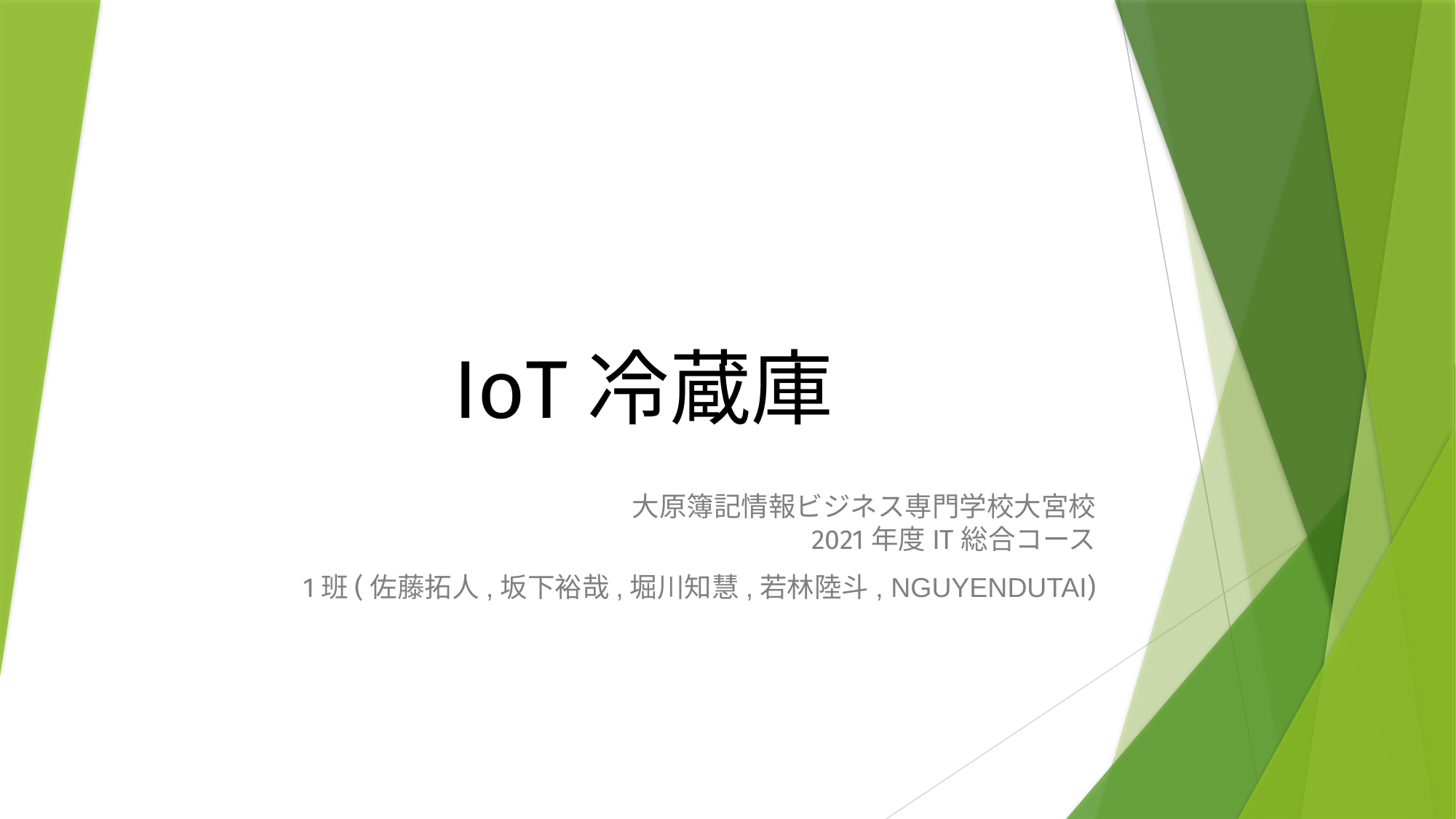

# IoT冷蔵庫
大原簿記情報ビジネス専門学校大宮校
2021年度IT総合コース
1班(佐藤拓人,坂下裕哉,堀川知慧,若林陸斗, NGUYENDUTAI)